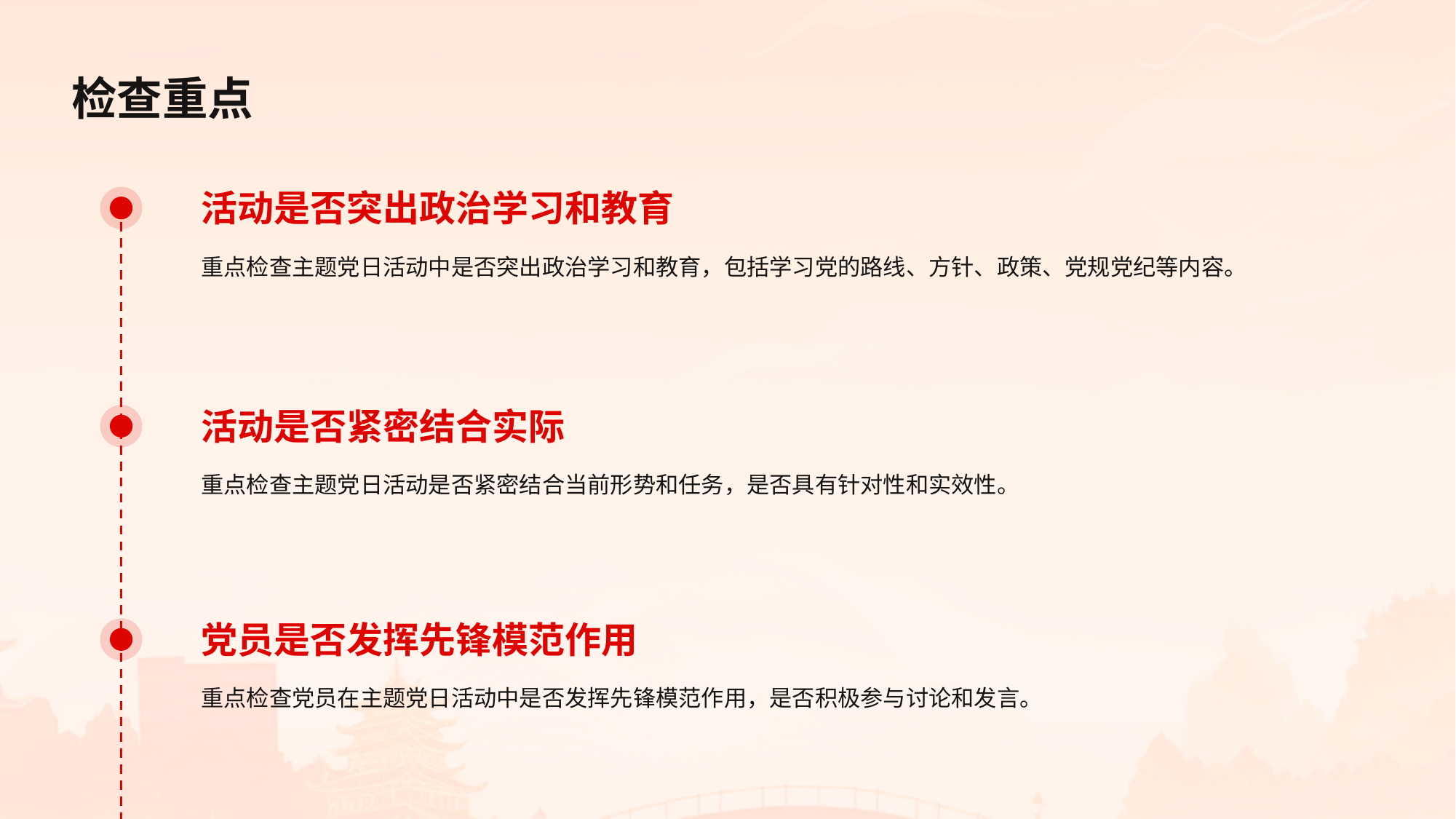

检查重点
活动是否突出政治学习和教育

重点检查主题党日活动中是否突出政治学习和教育，包括学习党的路线、方针、政策、党规党纪等内容。
活动是否紧密结合实际

重点检查主题党日活动是否紧密结合当前形势和任务，是否具有针对性和实效性。
党员是否发挥先锋模范作用

重点检查党员在主题党日活动中是否发挥先锋模范作用，是否积极参与讨论和发言。